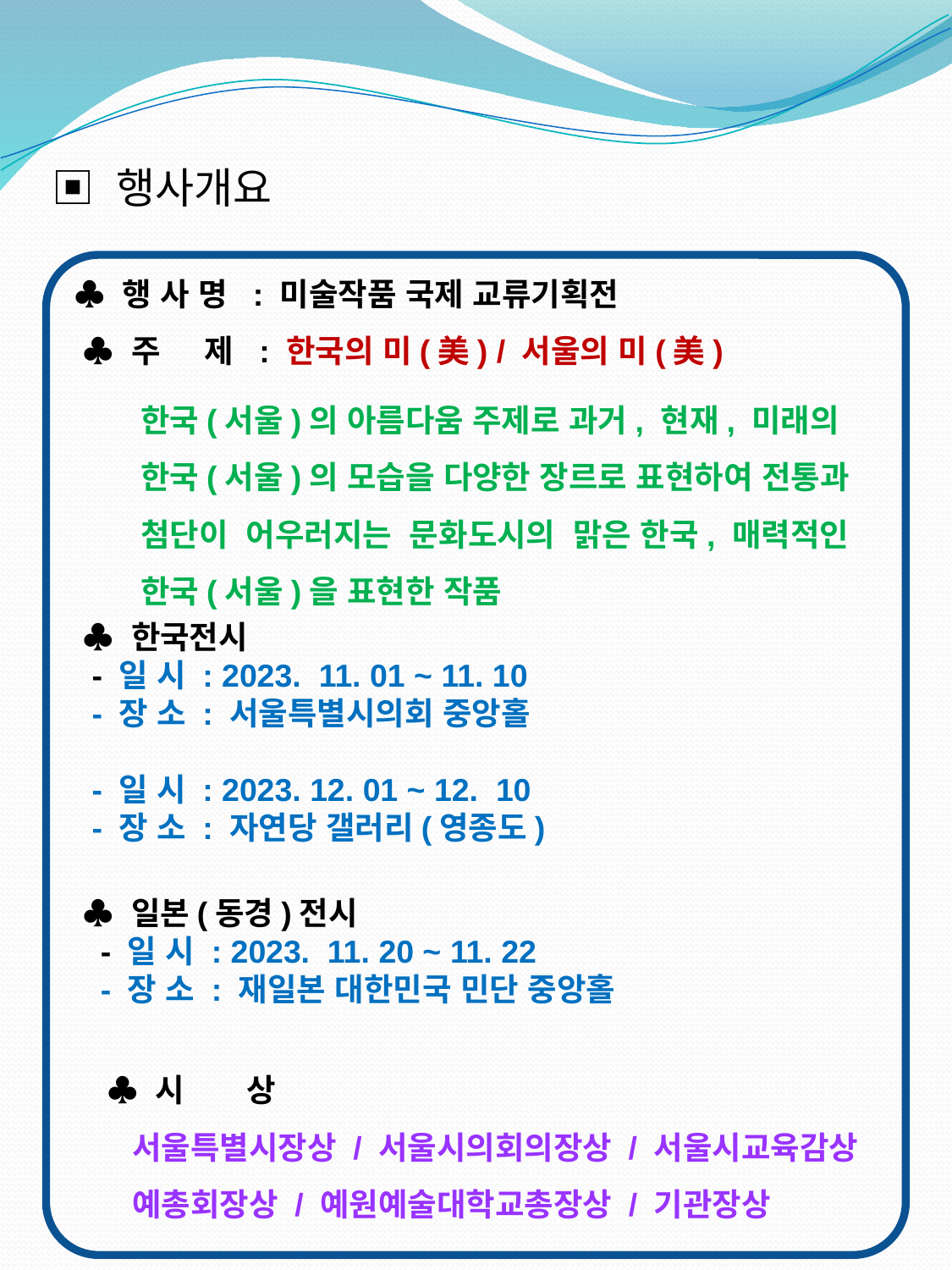

▣ 행사개요

♣ 행 사 명  : 미술작품 국제 교류기획전
 ♣ 주     제  : 한국의 미(美) / 서울의 미(美)

 ♣ 한국전시
  - 일 시 : 2023.  11. 01 ~ 11. 10
  - 장 소 : 서울특별시의회 중앙홀

  - 일 시 : 2023. 12. 01 ~ 12.  10
  - 장 소 : 자연당 갤러리(영종도)

 ♣ 일본(동경)전시
   - 일 시 : 2023.  11. 20 ~ 11. 22
   - 장 소 : 재일본 대한민국 민단 중앙홀

   한국(서울)의 아름다움 주제로 과거, 현재, 미래의
   한국(서울)의 모습을 다양한 장르로 표현하여 전통과
   첨단이  어우러지는  문화도시의  맑은 한국, 매력적인
   한국(서울)을 표현한 작품
♣ 시       상
  서울특별시장상 / 서울시의회의장상 / 서울시교육감상
  예총회장상 / 예원예술대학교총장상 / 기관장상